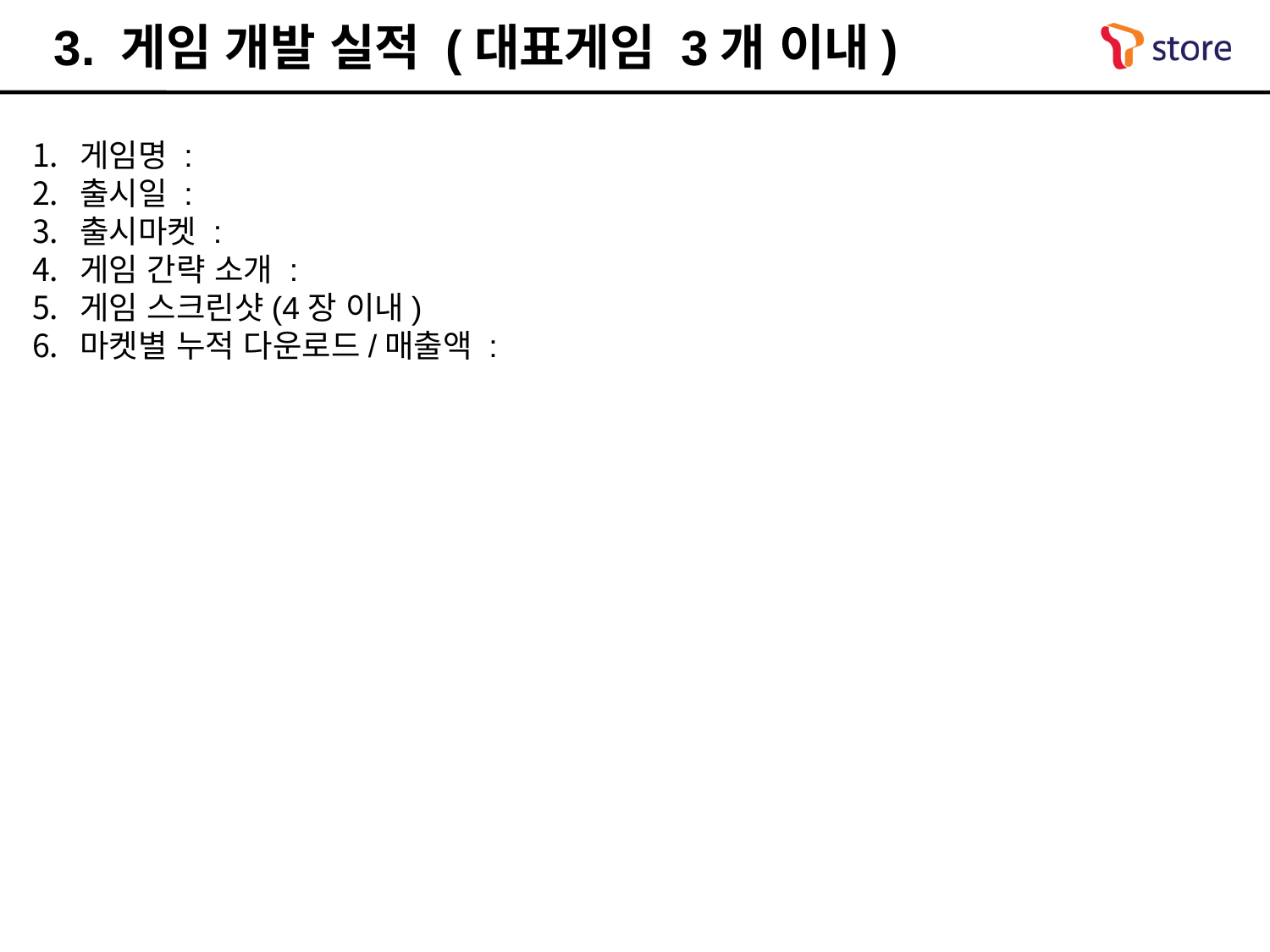

3. 게임 개발 실적 (대표게임 3개 이내)
게임명 :
출시일 :
출시마켓 :
게임 간략 소개 :
게임 스크린샷(4장 이내)
마켓별 누적 다운로드/매출액 :